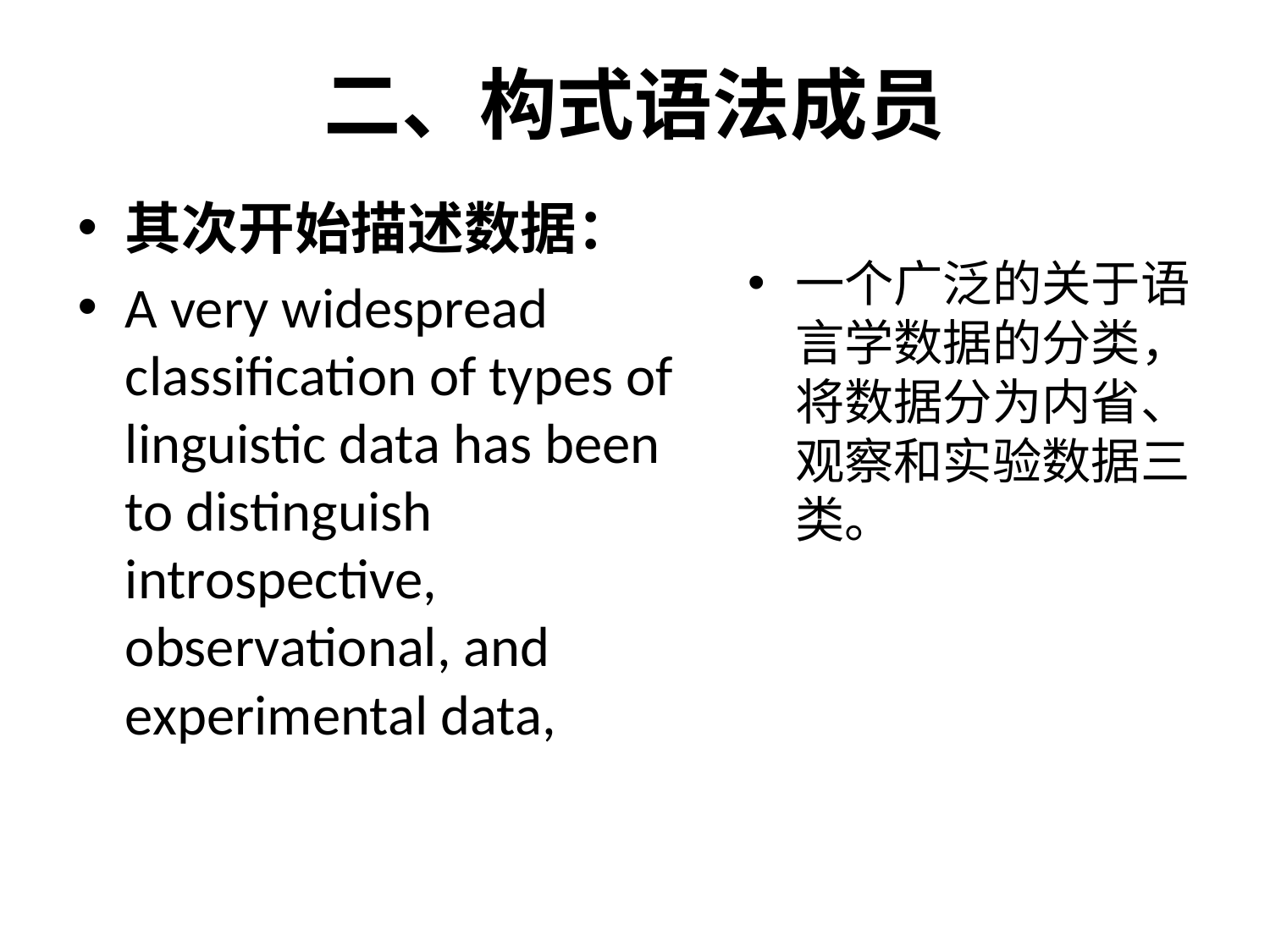

# 二、构式语法成员
其次开始描述数据：
A very widespread classification of types of linguistic data has been to distinguish introspective, observational, and experimental data,
一个广泛的关于语言学数据的分类，将数据分为内省、观察和实验数据三类。